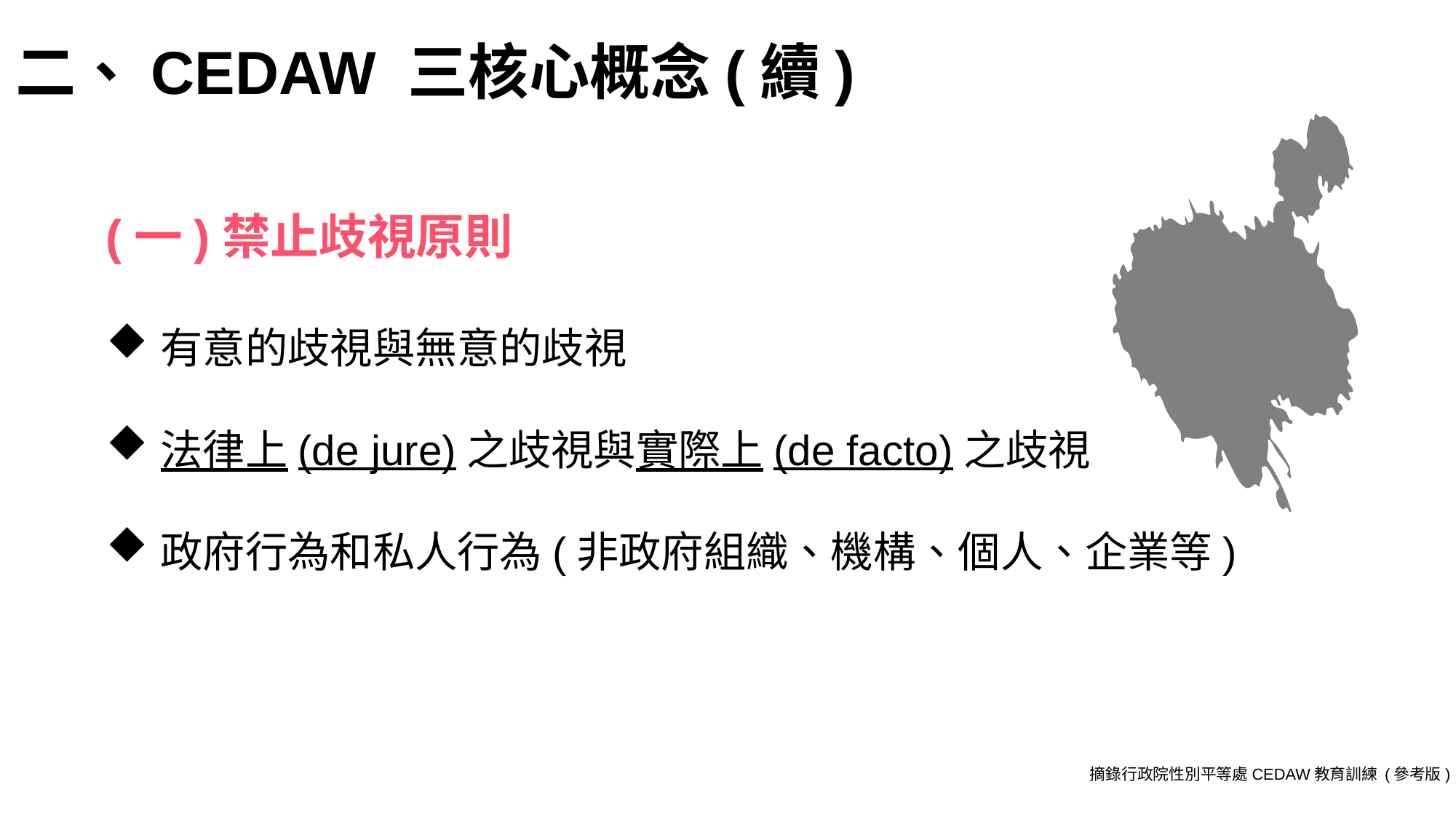

二、CEDAW 三核心概念(續)
(一)禁止歧視原則

有意的歧視與無意的歧視

法律上(de jure)之歧視與實際上(de facto)之歧視

政府行為和私人行為(非政府組織、機構、個人、企業等)
摘錄行政院性別平等處CEDAW教育訓練 (參考版)